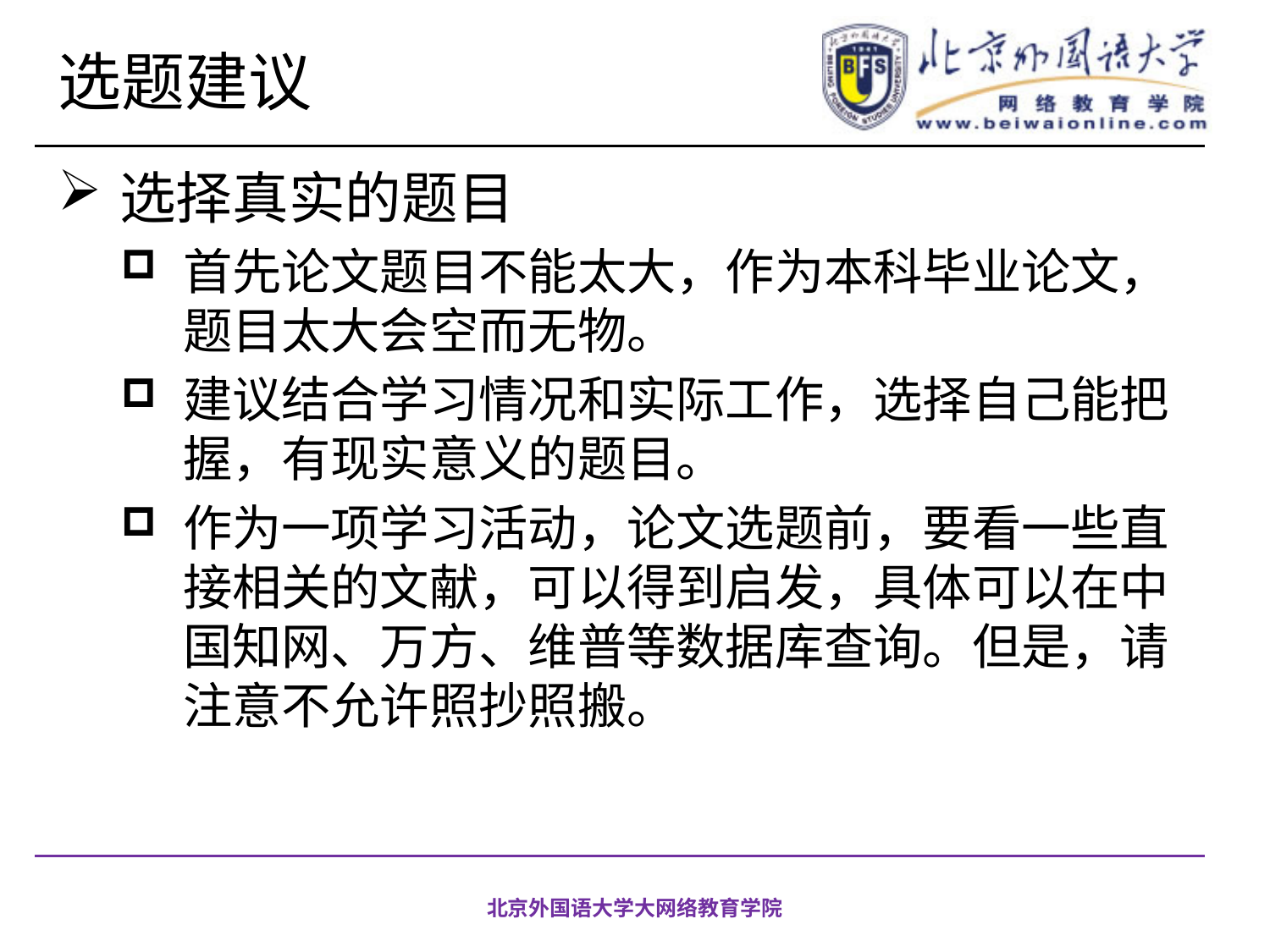

# 选题建议
选择真实的题目
首先论文题目不能太大，作为本科毕业论文，题目太大会空而无物。
建议结合学习情况和实际工作，选择自己能把握，有现实意义的题目。
作为一项学习活动，论文选题前，要看一些直接相关的文献，可以得到启发，具体可以在中国知网、万方、维普等数据库查询。但是，请注意不允许照抄照搬。

北京外国语大学大网络教育学院
15